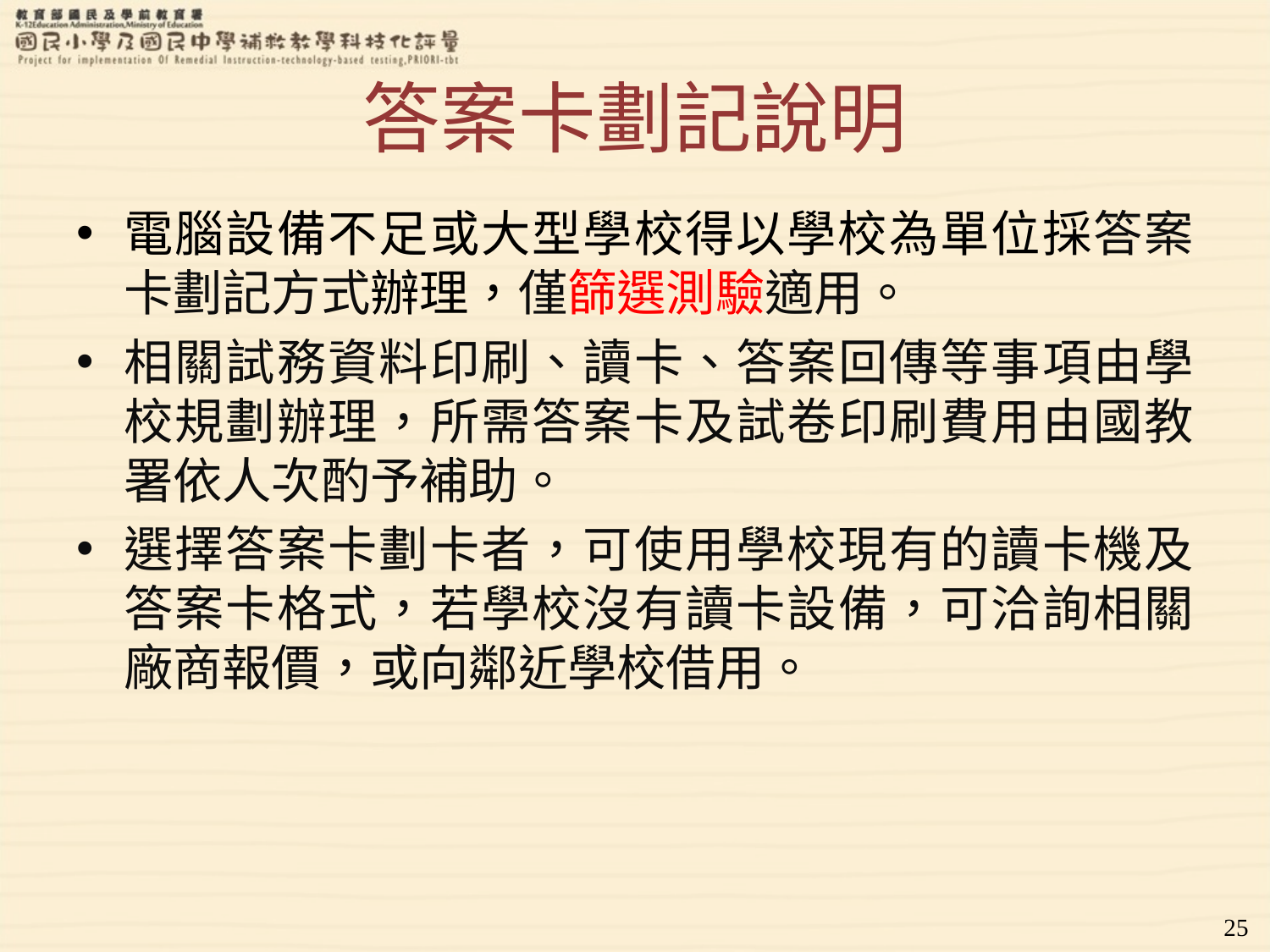

# 答案卡劃記說明
電腦設備不足或大型學校得以學校為單位採答案卡劃記方式辦理，僅篩選測驗適用。
相關試務資料印刷、讀卡、答案回傳等事項由學校規劃辦理，所需答案卡及試卷印刷費用由國教署依人次酌予補助。
選擇答案卡劃卡者，可使用學校現有的讀卡機及答案卡格式，若學校沒有讀卡設備，可洽詢相關廠商報價，或向鄰近學校借用。
25